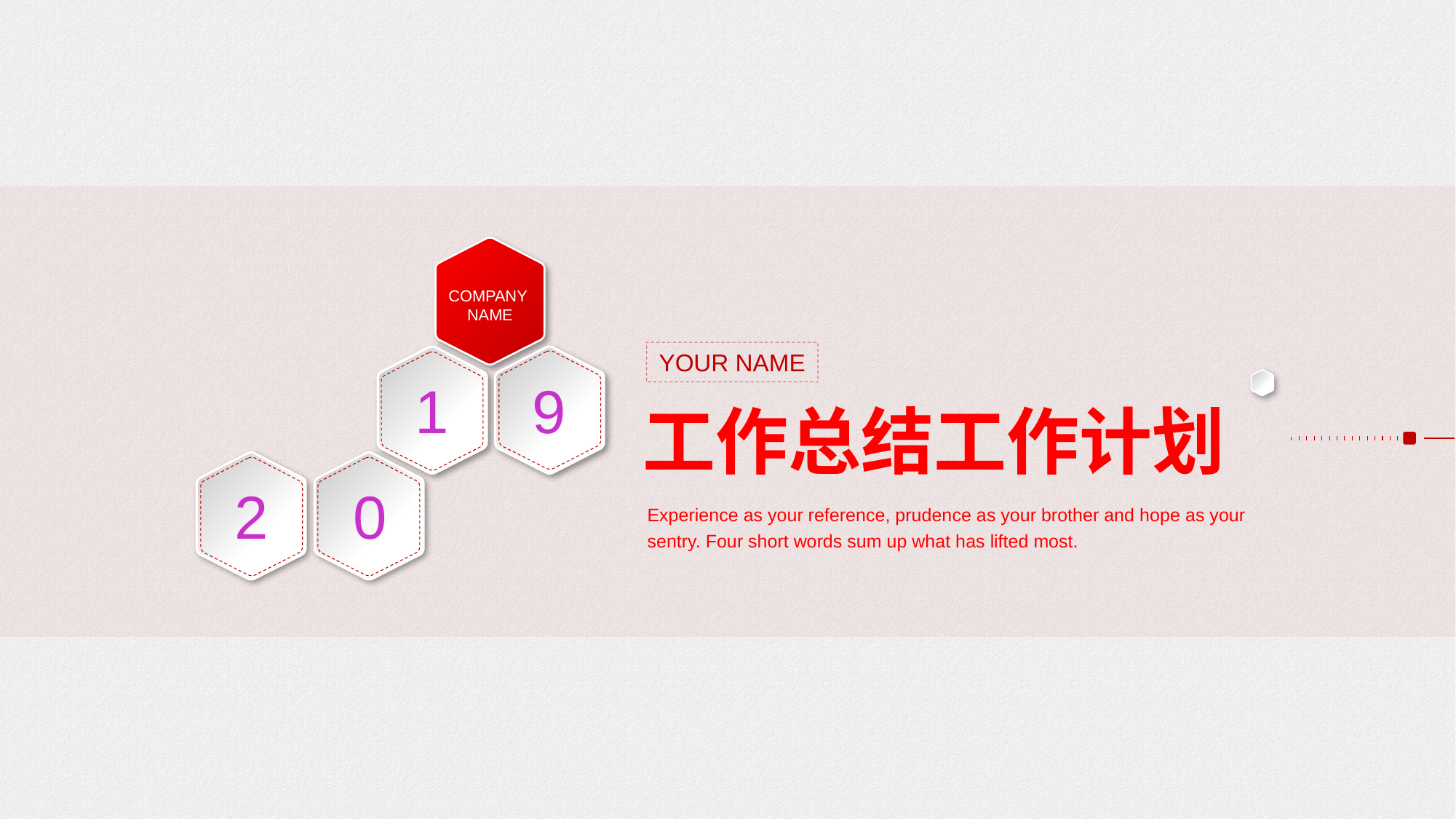

COMPANY
NAME
YOUR NAME

1
9

工作总结工作计划

2
0
Experience as your reference, prudence as your brother and hope as your sentry. Four short words sum up what has lifted most.